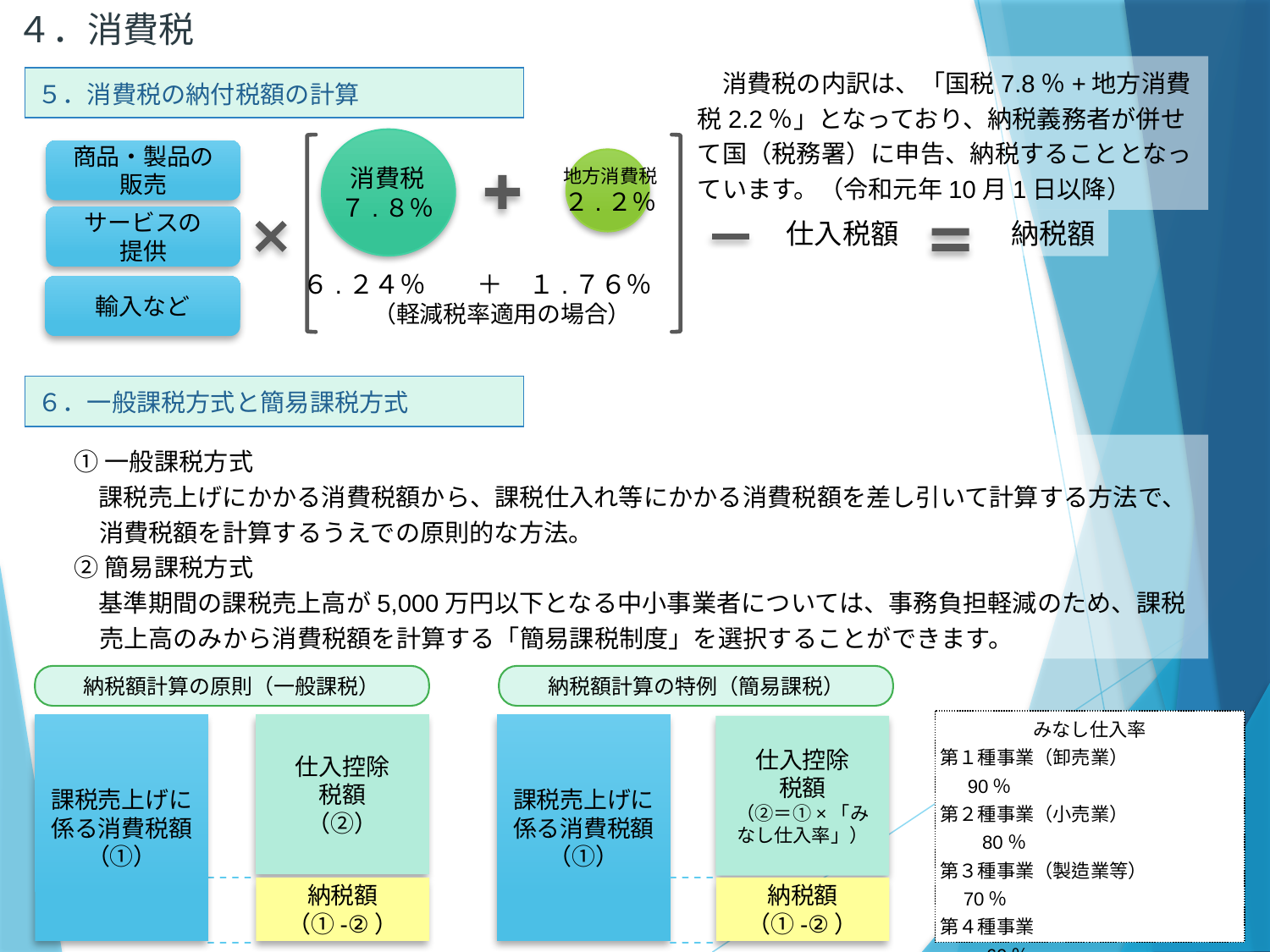

４．消費税
　消費税の内訳は、「国税7.8％+地方消費税2.2％」となっており、納税義務者が併せて国（税務署）に申告、納税することとなっています。（令和元年10月1日以降）
| ５．消費税の納付税額の計算 |
| --- |

商品・製品の販売

消費税
７.８％
地方消費税
２.２％

サービスの
提供
仕入税額　　　　納税額

６.２４％　　＋　１.７６％
　（軽減税率適用の場合）
輸入など
| ６．一般課税方式と簡易課税方式 |
| --- |
①一般課税方式
　課税売上げにかかる消費税額から、課税仕入れ等にかかる消費税額を差し引いて計算する方法で、消費税額を計算するうえでの原則的な方法。
②簡易課税方式
　基準期間の課税売上高が5,000万円以下となる中小事業者については、事務負担軽減のため、課税売上高のみから消費税額を計算する「簡易課税制度」を選択することができます。
納税額計算の原則（一般課税）
納税額計算の特例（簡易課税）
みなし仕入率
第１種事業（卸売業）　　　　　　 90％
第２種事業（小売業）　　　　　　　80％
第３種事業（製造業等）　　　　　70％
第４種事業　　　　　　　　　　　　 60％
（第１～３、５種事業以外）
第５種事業（金融業、保険業）　50％
第６種事業（不動産業）　　　　　40％
課税売上げに係る消費税額
（①）
仕入控除
税額
（②）
課税売上げに係る消費税額
（①）
仕入控除
税額
（②＝①×「みなし仕入率」）
納税額
（①-②）
納税額
（①-②）